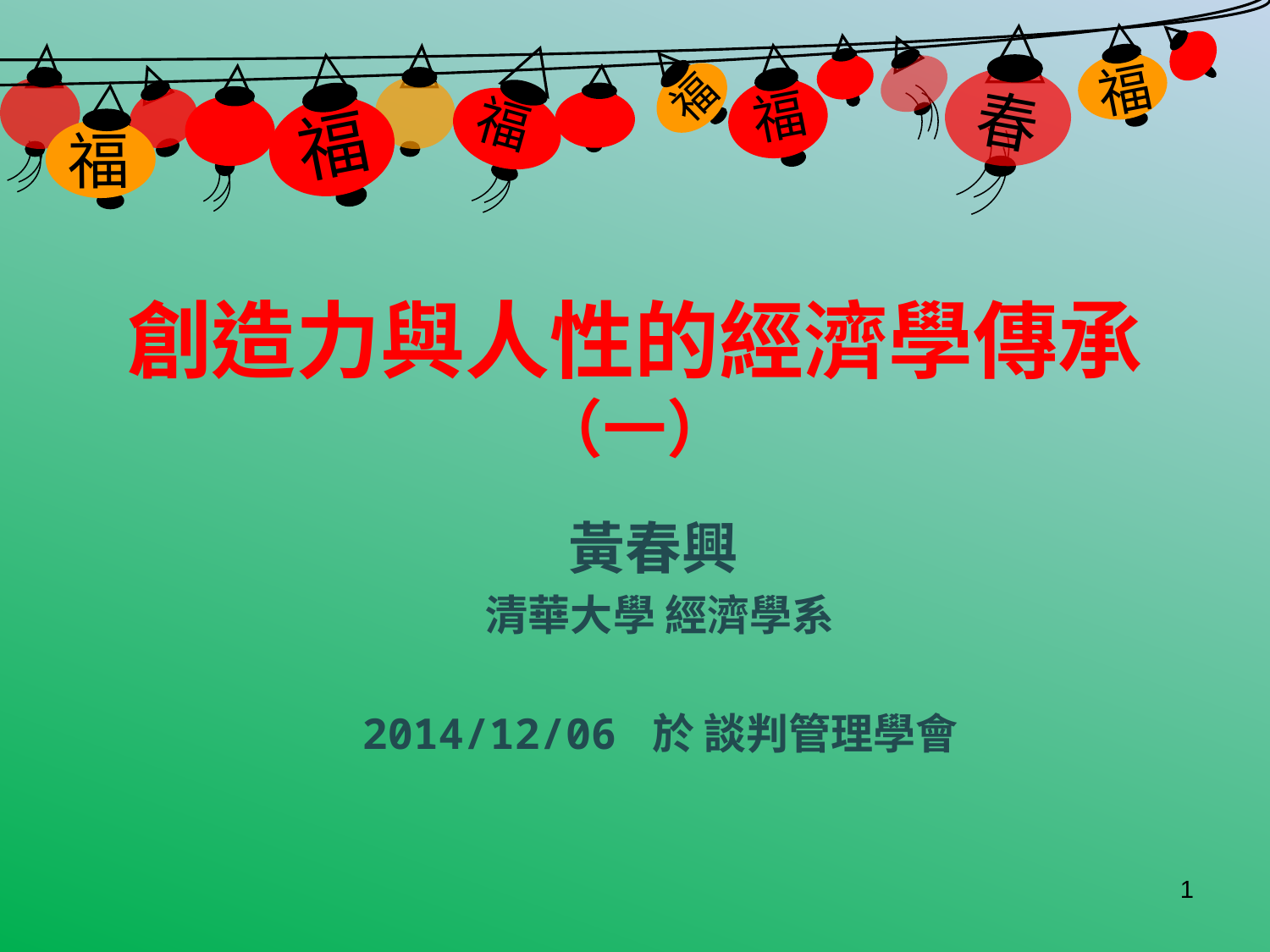

# 創造力與人性的經濟學傳承 （一）
黃春興
清華大學 經濟學系

2014/12/06 於 談判管理學會
1